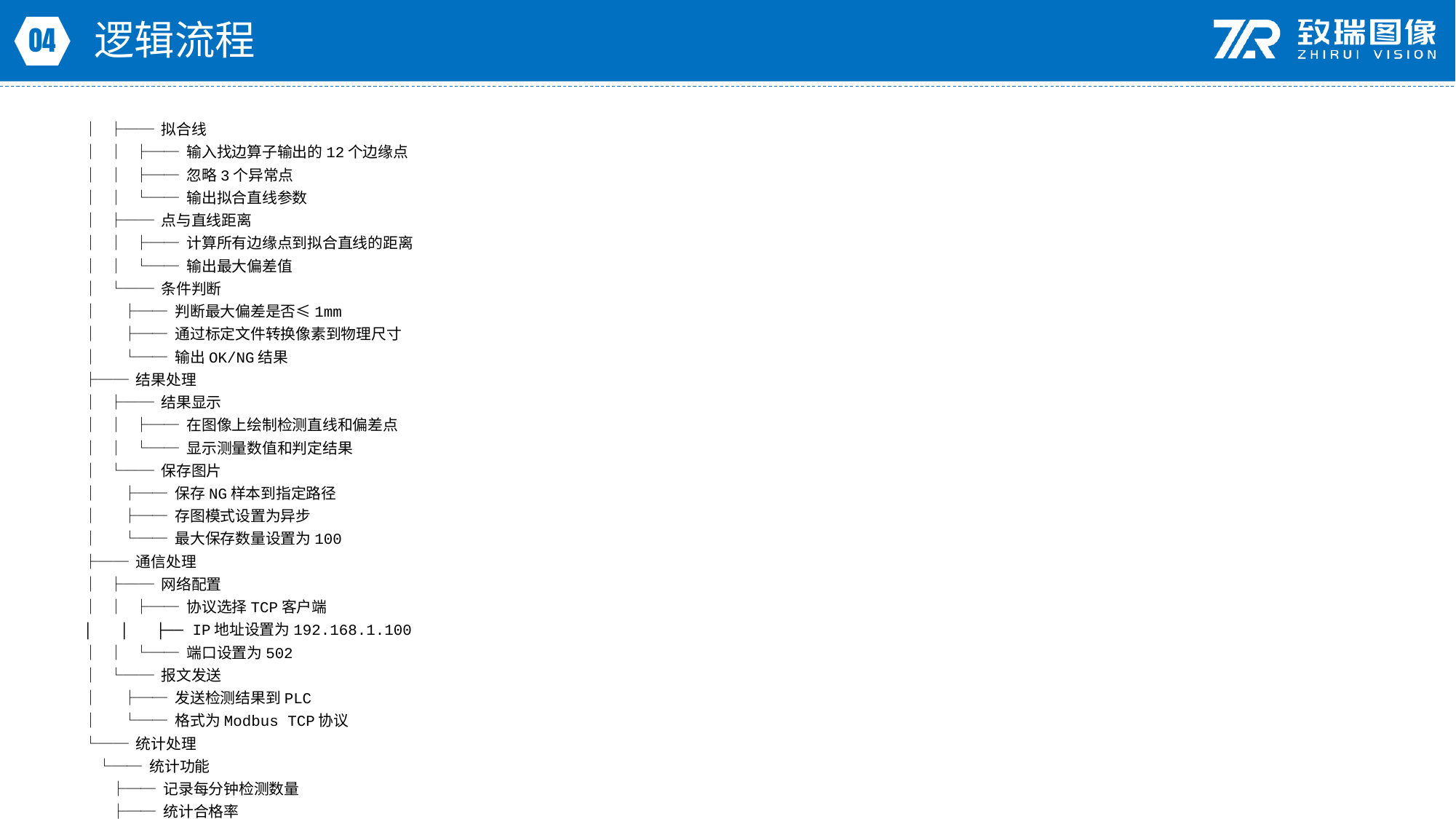

逻辑流程
04

│   ├── 拟合线
│   │   ├── 输入找边算子输出的12个边缘点
│   │   ├── 忽略3个异常点
│   │   └── 输出拟合直线参数
│   ├── 点与直线距离
│   │   ├── 计算所有边缘点到拟合直线的距离
│   │   └── 输出最大偏差值
│   └── 条件判断
│       ├── 判断最大偏差是否≤1mm
│       ├── 通过标定文件转换像素到物理尺寸
│       └── 输出OK/NG结果
├── 结果处理
│   ├── 结果显示
│   │   ├── 在图像上绘制检测直线和偏差点
│   │   └── 显示测量数值和判定结果
│   └── 保存图片
│       ├── 保存NG样本到指定路径
│       ├── 存图模式设置为异步
│       └── 最大保存数量设置为100
├── 通信处理
│   ├── 网络配置
│   │   ├── 协议选择TCP客户端
│   │   ├── IP地址设置为192.168.1.100
│   │   └── 端口设置为502
│   └── 报文发送
│       ├── 发送检测结果到PLC
│       └── 格式为Modbus TCP协议
└── 统计处理
    └── 统计功能
        ├── 记录每分钟检测数量
        ├── 统计合格率
        └── 超过98%合格率时触发报警